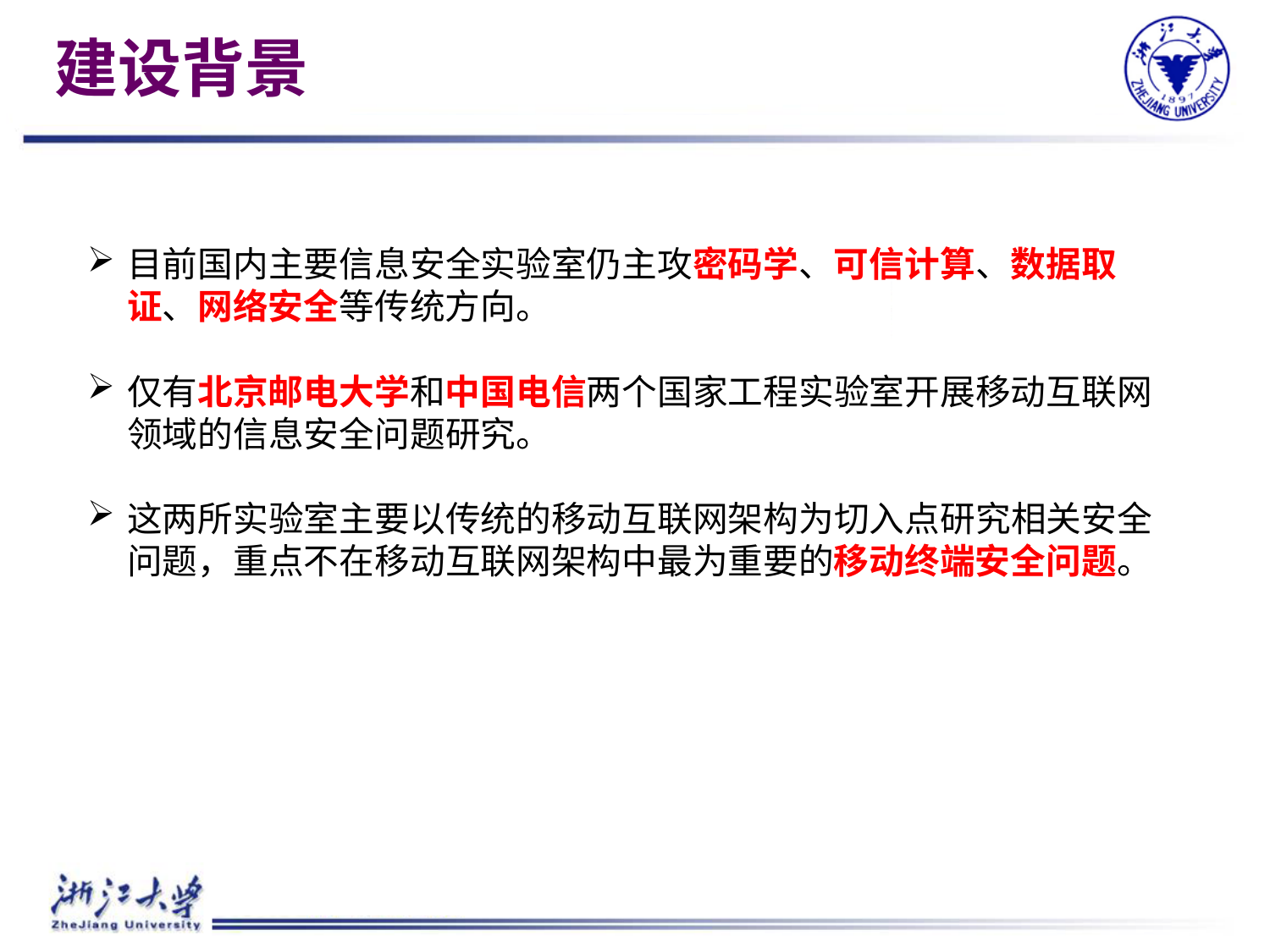

# 建设背景
目前国内主要信息安全实验室仍主攻密码学、可信计算、数据取证、网络安全等传统方向。

仅有北京邮电大学和中国电信两个国家工程实验室开展移动互联网领域的信息安全问题研究。

这两所实验室主要以传统的移动互联网架构为切入点研究相关安全问题，重点不在移动互联网架构中最为重要的移动终端安全问题。
CCNU